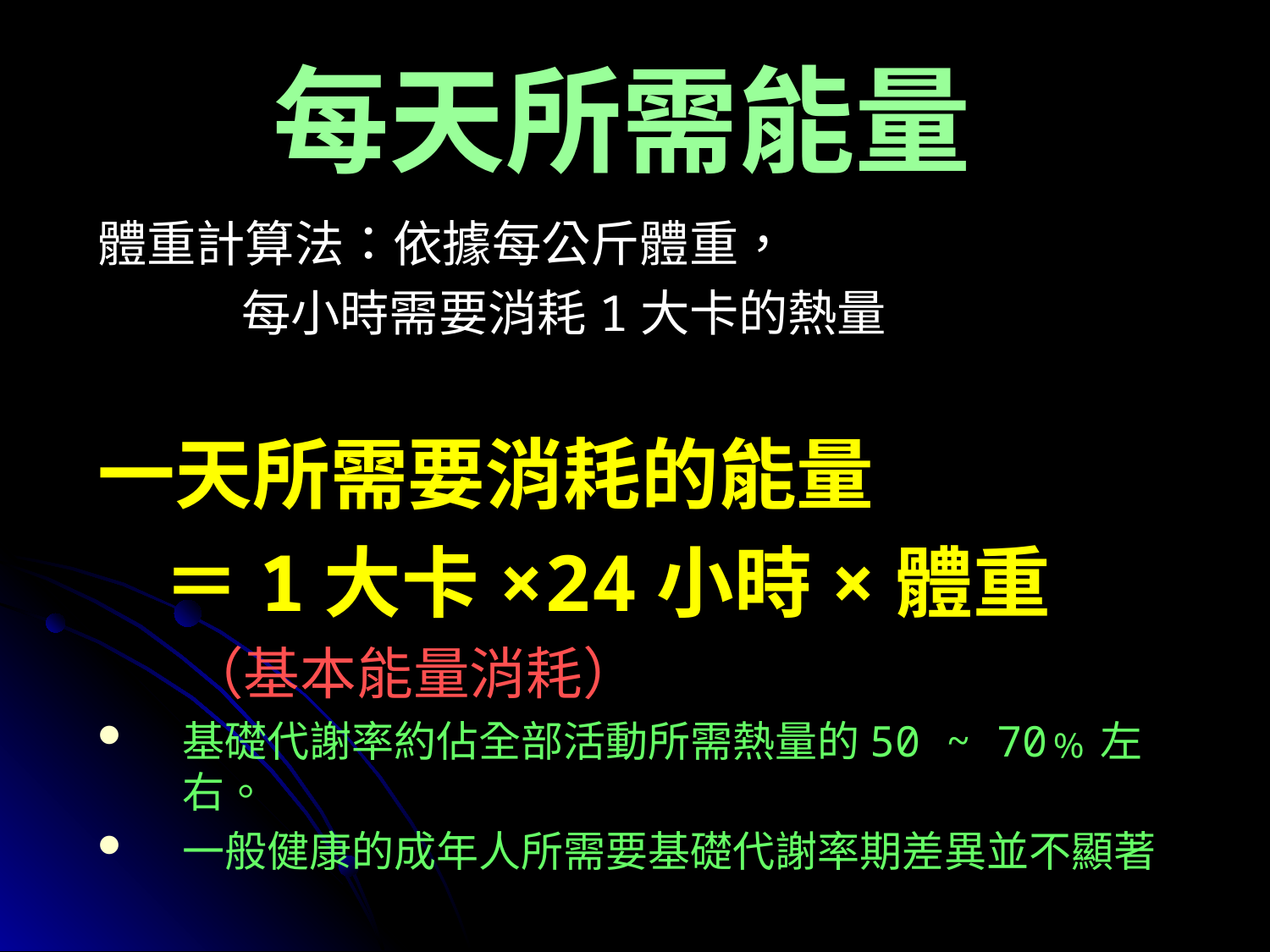

# 每天所需能量
體重計算法：依據每公斤體重，
            每小時需要消耗1大卡的熱量

一天所需要消耗的能量
    ＝1大卡×24小時×體重
      （基本能量消耗）
基礎代謝率約佔全部活動所需熱量的50 ~ 70﹪左右。
一般健康的成年人所需要基礎代謝率期差異並不顯著